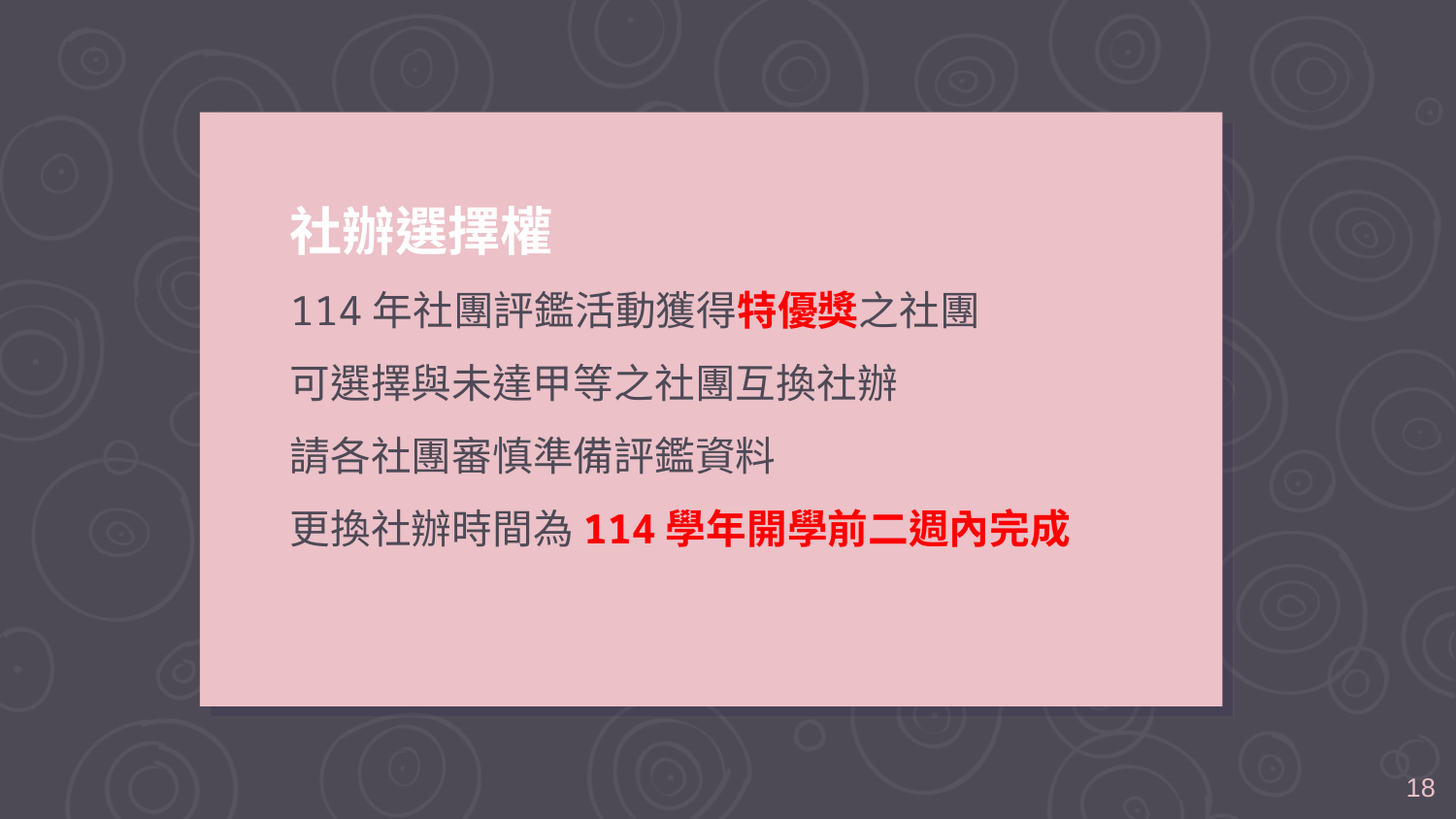

社辦選擇權
114年社團評鑑活動獲得特優獎之社團
可選擇與未達甲等之社團互換社辦
請各社團審慎準備評鑑資料
更換社辦時間為114學年開學前二週內完成
18